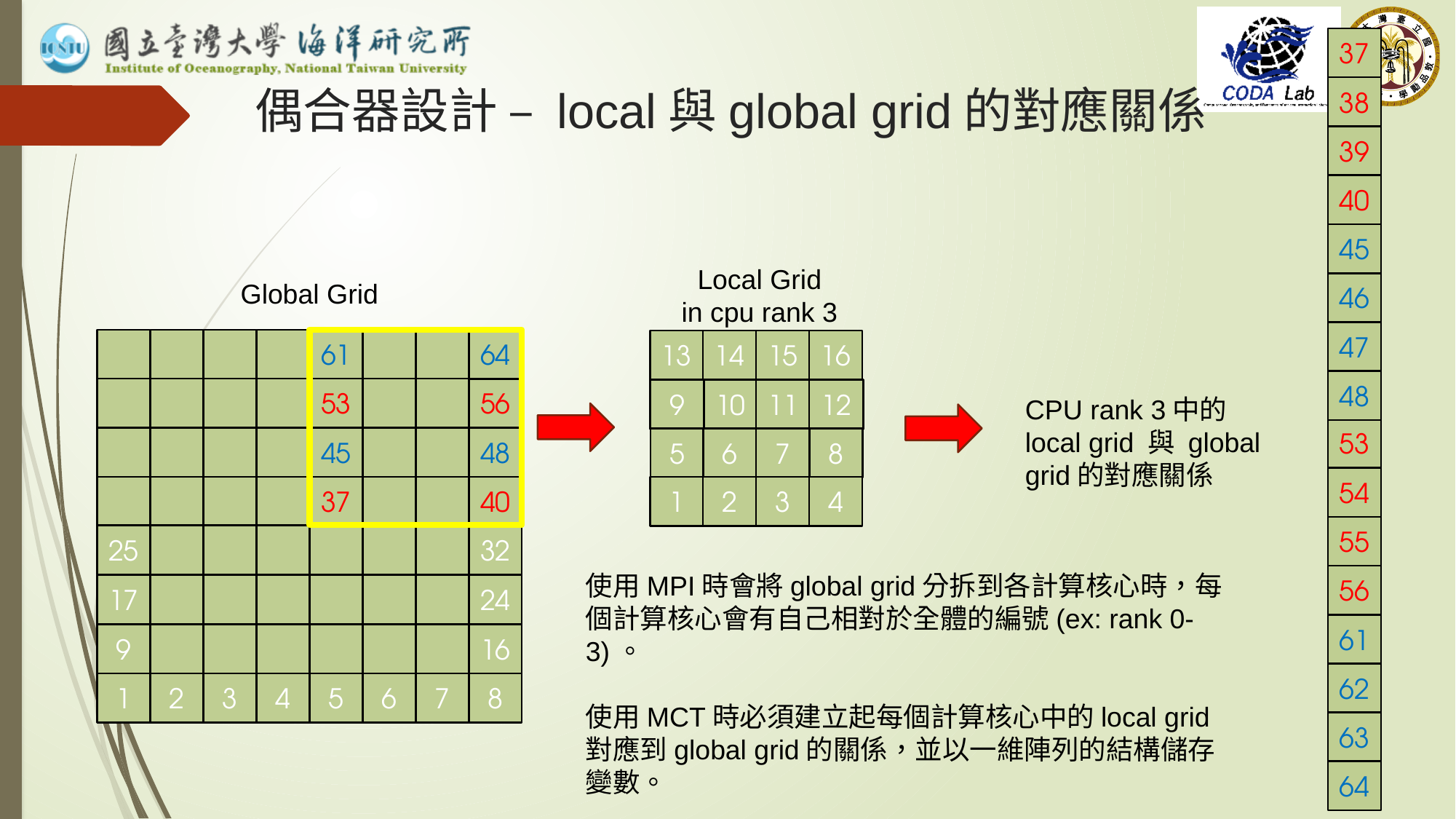

37
38
39
40
45
46
47
48
53
54
55
56
61
62
63
64
# 偶合器設計 – local與global grid的對應關係
Local Grid
in cpu rank 3
Global Grid

61

64

53

56

45

48

37

40
25

32
17

24
9

16
1
2
3
4
5
6
7
8
13
14
15
16
9
10
11
12
5
6
7
8
1
2
3
4
CPU rank 3中的local grid 與 global grid的對應關係

使用MPI時會將global grid分拆到各計算核心時，每個計算核心會有自己相對於全體的編號(ex: rank 0-3)。

使用MCT時必須建立起每個計算核心中的local grid對應到global grid的關係，並以一維陣列的結構儲存變數。